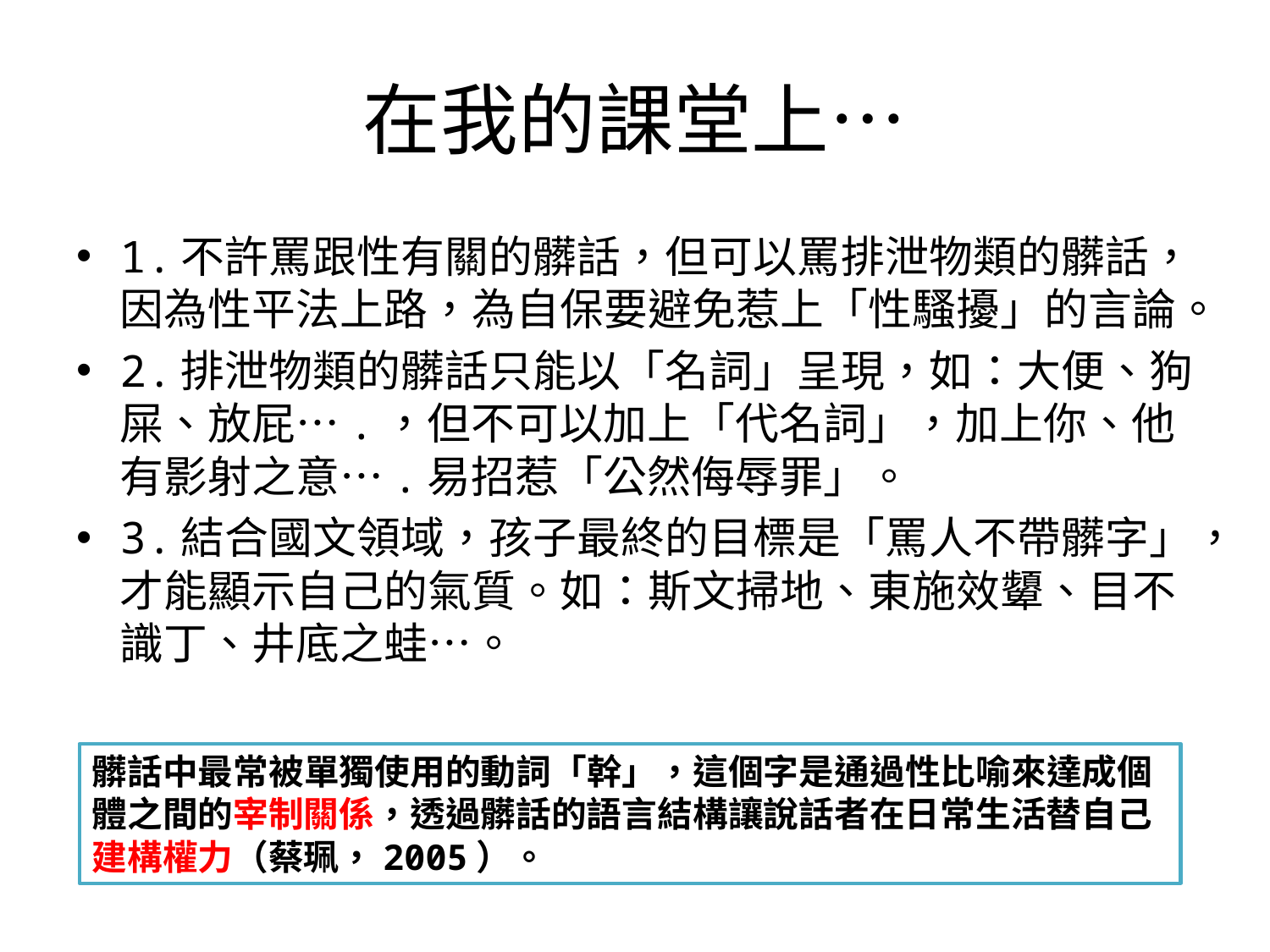

# 在我的課堂上…
1.不許罵跟性有關的髒話，但可以罵排泄物類的髒話，因為性平法上路，為自保要避免惹上「性騷擾」的言論。
2.排泄物類的髒話只能以「名詞」呈現，如：大便、狗屎、放屁….，但不可以加上「代名詞」，加上你、他有影射之意….易招惹「公然侮辱罪」。
3.結合國文領域，孩子最終的目標是「罵人不帶髒字」，才能顯示自己的氣質。如：斯文掃地、東施效顰、目不識丁、井底之蛙…。

髒話中最常被單獨使用的動詞「幹」，這個字是通過性比喻來達成個體之間的宰制關係，透過髒話的語言結構讓說話者在日常生活替自己建構權力（蔡珮，2005）。